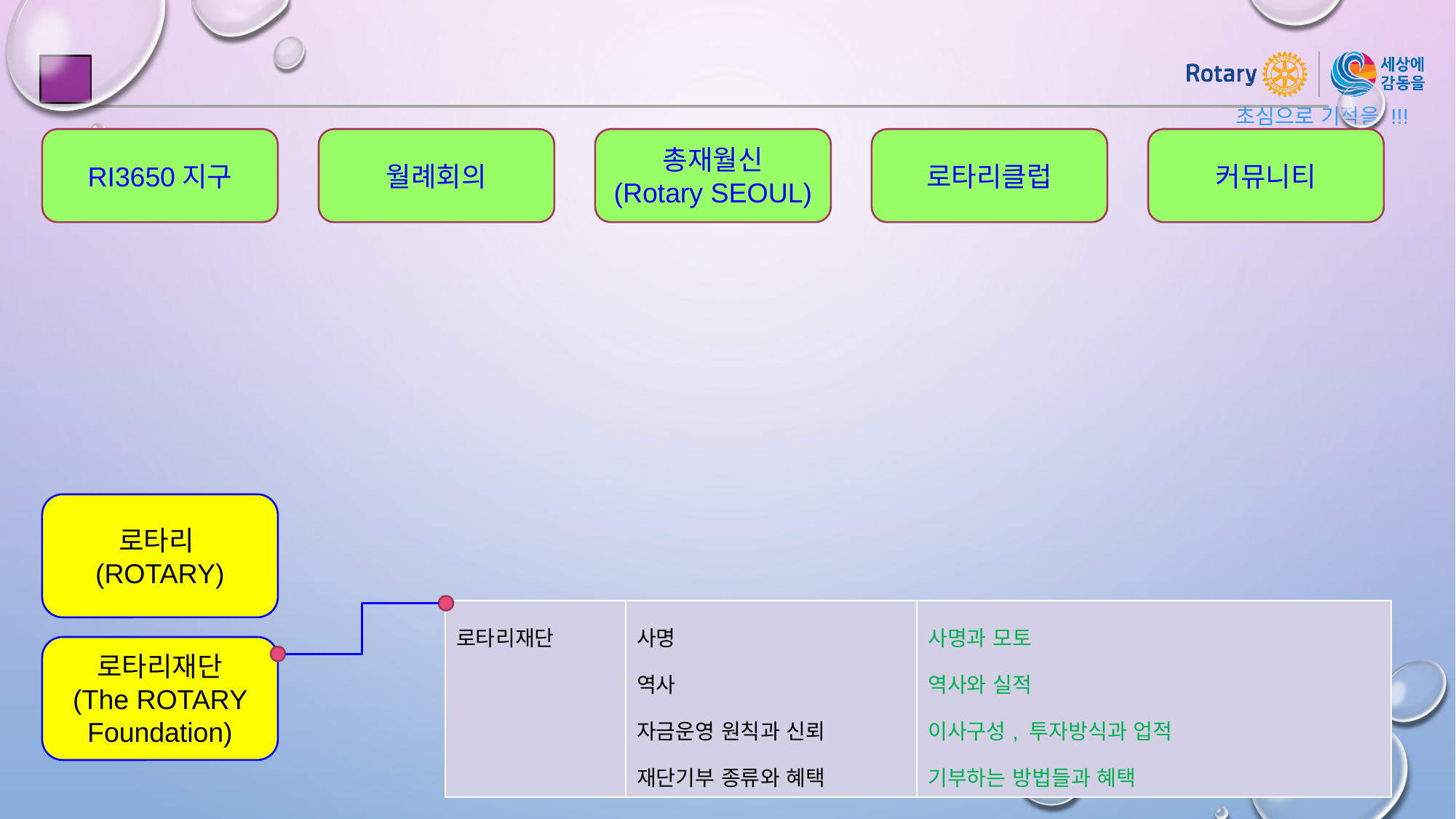

RI3650지구
월례회의
총재월신
(Rotary SEOUL)
로타리클럽
커뮤니티
로타리(ROTARY)

| 로타리재단 | 사명 역사 자금운영 원칙과 신뢰 재단기부 종류와 혜택 | 사명과 모토 역사와 실적 이사구성, 투자방식과 업적 기부하는 방법들과 혜택 |
| --- | --- | --- |
로타리재단
(The ROTARY Foundation)